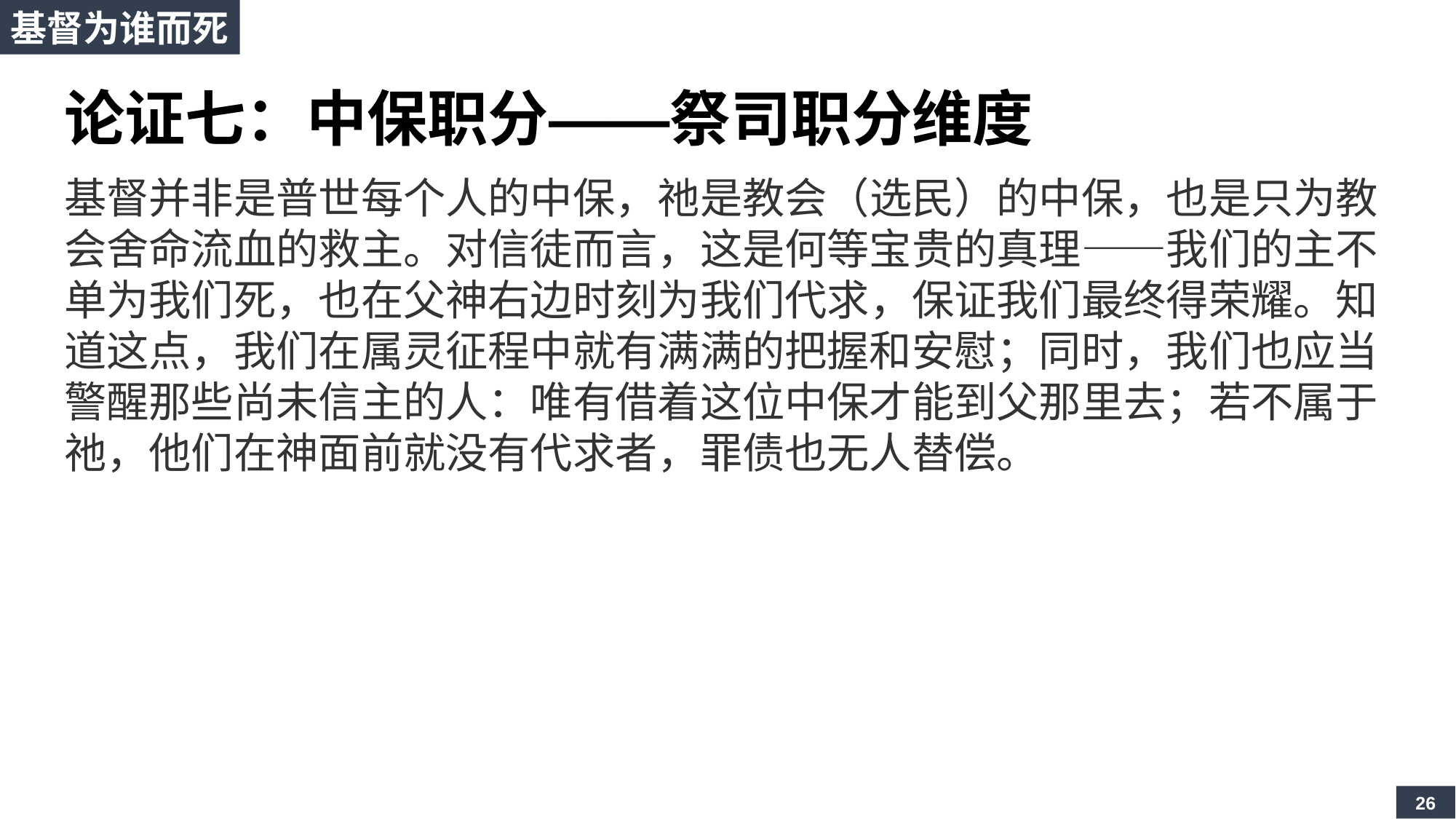

基督为谁而死
论证七：中保职分——祭司职分维度
基督并非是普世每个人的中保，祂是教会（选民）的中保，也是只为教会舍命流血的救主。对信徒而言，这是何等宝贵的真理——我们的主不单为我们死，也在父神右边时刻为我们代求，保证我们最终得荣耀。知道这点，我们在属灵征程中就有满满的把握和安慰；同时，我们也应当警醒那些尚未信主的人：唯有借着这位中保才能到父那里去；若不属于祂，他们在神面前就没有代求者，罪债也无人替偿。
26